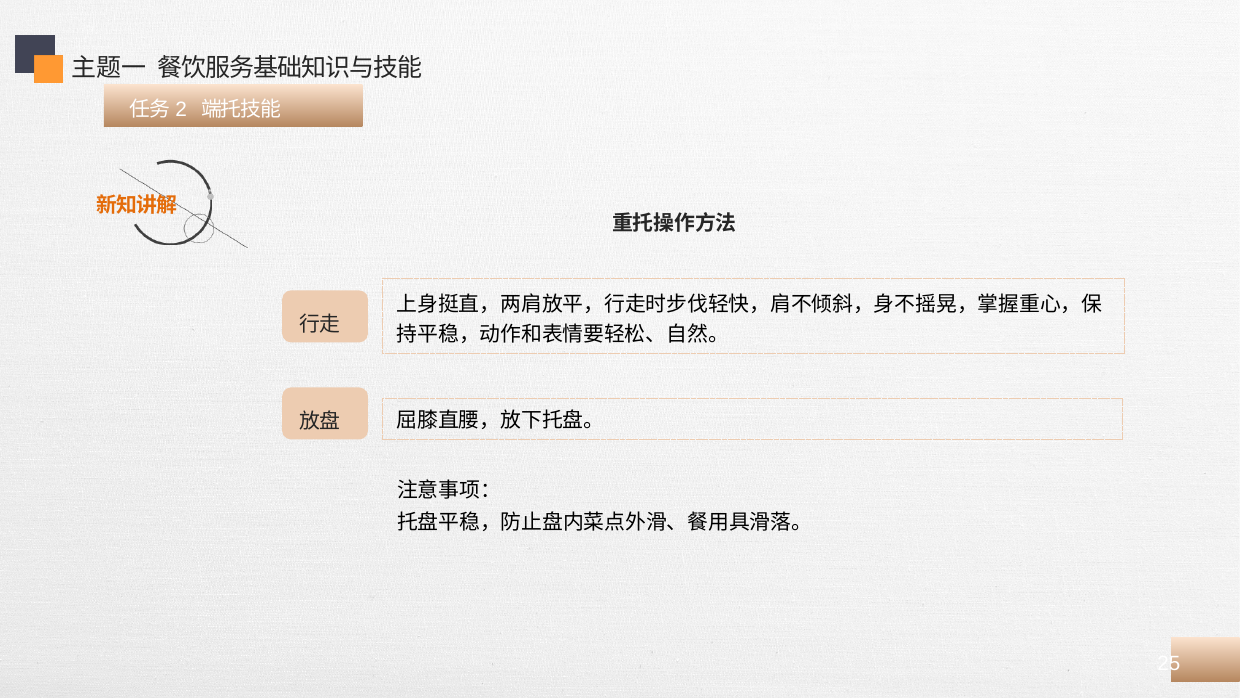

主题一  餐饮服务基础知识与技能

 任务2  端托技能
  重托操作方法
上身挺直，两肩放平，行走时步伐轻快，肩不倾斜，身不摇晃，掌握重心，保持平稳，动作和表情要轻松、自然。
  行走
  放盘
屈膝直腰，放下托盘。
注意事项：
托盘平稳，防止盘内菜点外滑、餐用具滑落。